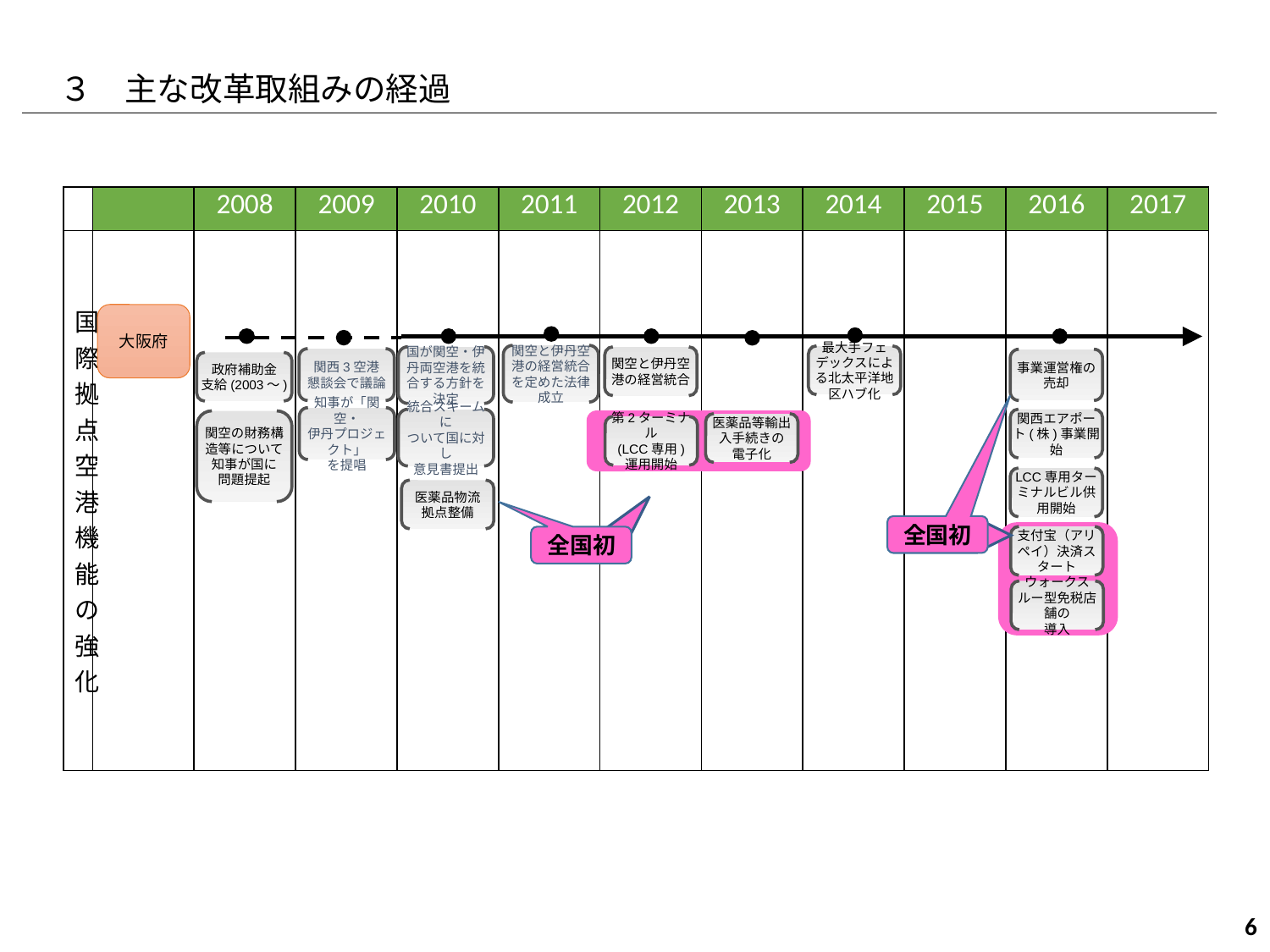

３　主な改革取組みの経過
|  |  | 2008 | 2009 | 2010 | 2011 | 2012 | 2013 | 2014 | 2015 | 2016 | 2017 |
| --- | --- | --- | --- | --- | --- | --- | --- | --- | --- | --- | --- |
| 国際拠点空港機能の強化 |  |  |  |  |  |  |  |  |  |  |  |
大阪府

最大手フェデックスによる北太平洋地区ハブ化

関空と伊丹空港の経営統合

事業運営権の売却

医薬品等輸出入手続きの
電子化
関空と伊丹空港の経営統合を定めた法律成立
国が関空・伊丹両空港を統合する方針を決定
関西3空港
懇談会で議論
政府補助金
支給(2003～)
知事が「関空・
伊丹プロジェクト」
を提唱
関西エアポート(株)事業開始
統合スキームに
ついて国に対し
意見書提出

関空の財務構造等について
知事が国に
問題提起
第2ターミナル
(LCC専用)
運用開始
LCC専用ターミナルビル供用開始
医薬品物流
拠点整備

全国初
全国初

支付宝（アリペイ）決済スタート
ウォークスルー型免税店舗の
導入
6